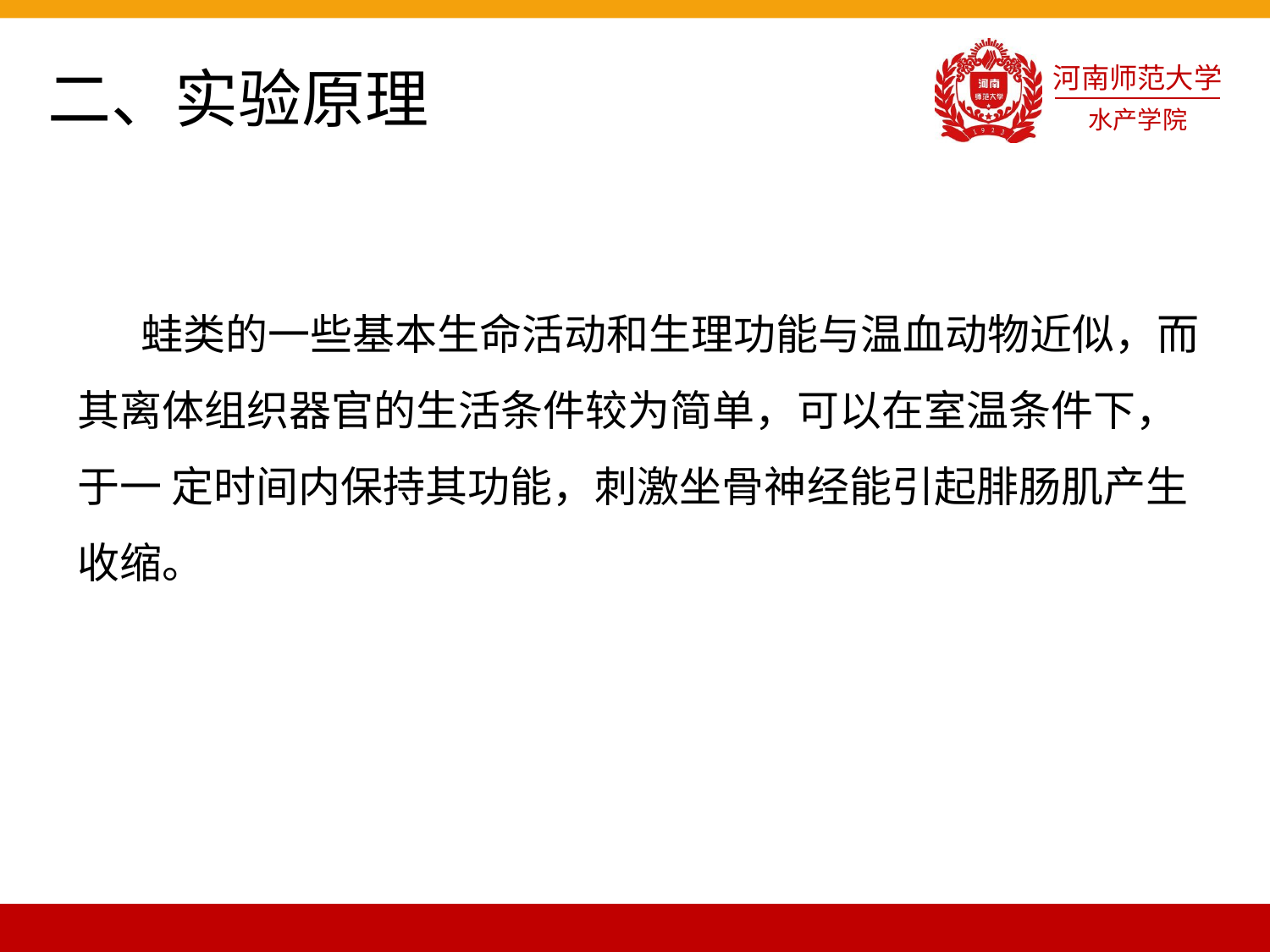

二、实验原理
蛙类的一些基本生命活动和生理功能与温血动物近似，而其离体组织器官的生活条件较为简单，可以在室温条件下，于一 定时间内保持其功能，刺激坐骨神经能引起腓肠肌产生收缩。